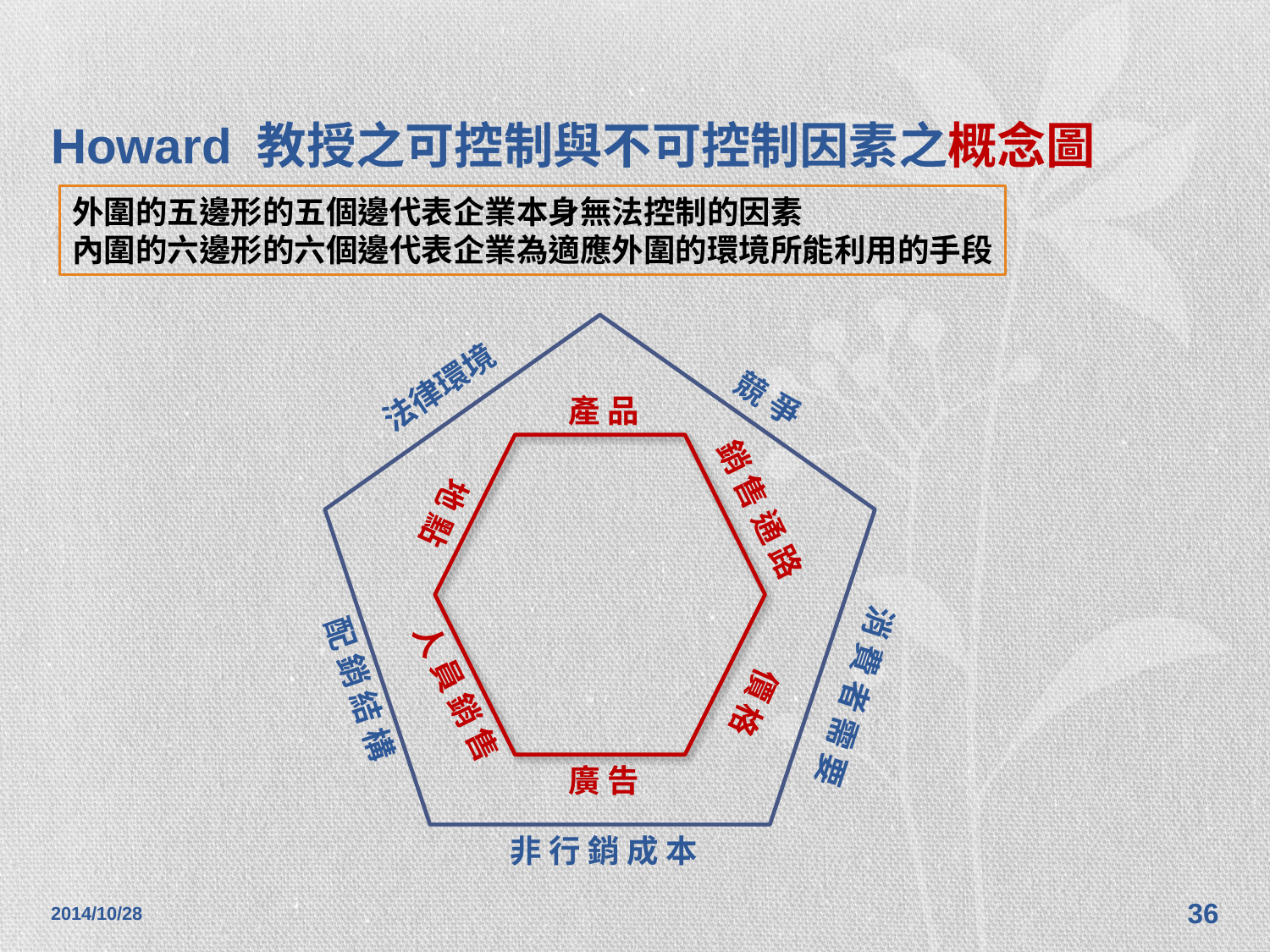

# Howard 教授之可控制與不可控制因素之概念圖
外圍的五邊形的五個邊代表企業本身無法控制的因素
內圍的六邊形的六個邊代表企業為適應外圍的環境所能利用的手段

法律環境
 競 爭
產 品
 銷 售 通 路

地 點
消 費 者 需 要
配 銷 結 構
人 員 銷 售
價 格
廣 告
非 行 銷 成 本
2014/10/28
36